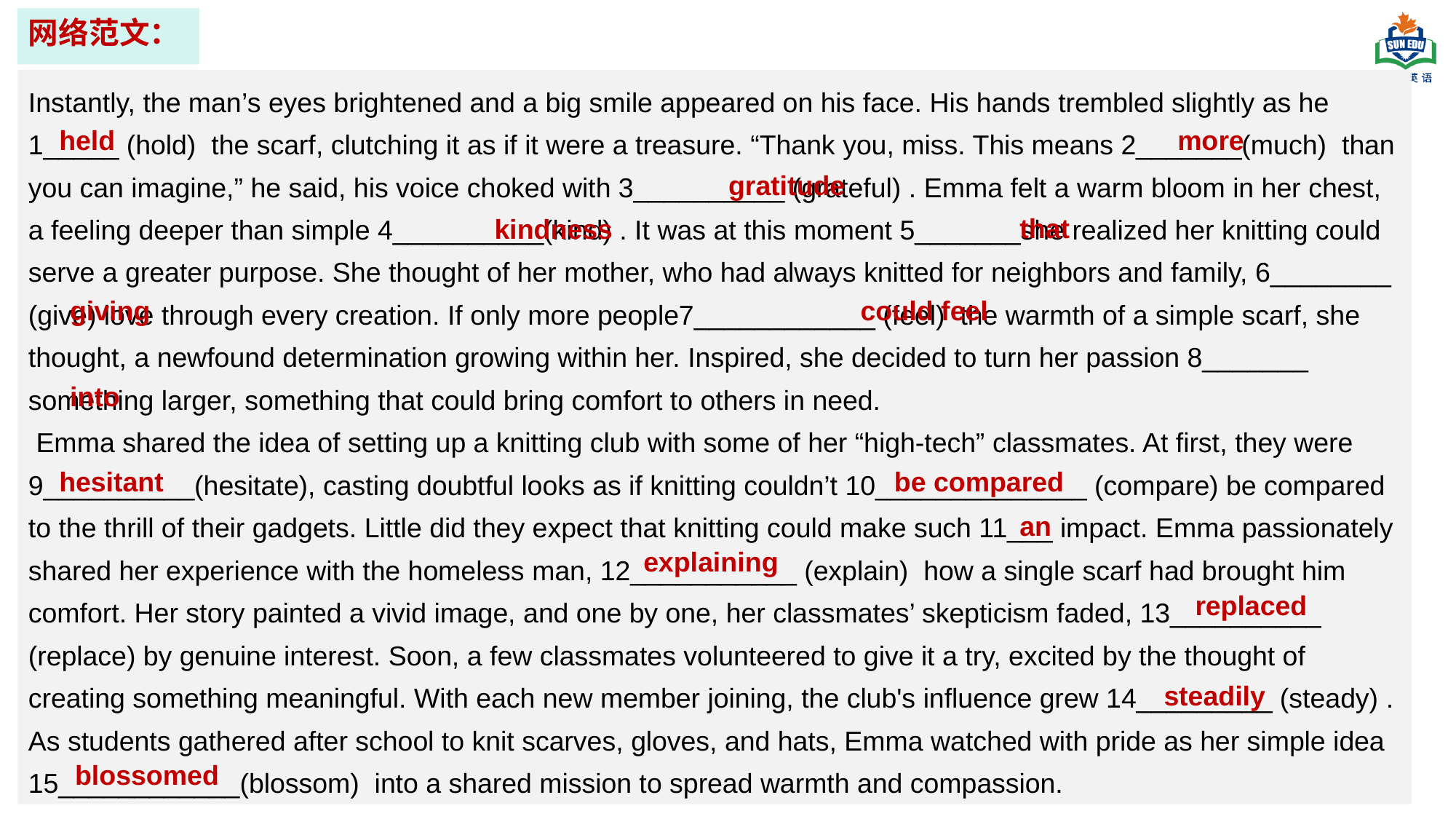

网络范文：

Instantly, the man’s eyes brightened and a big smile appeared on his face. His hands trembled slightly as he 1_____ (hold)  the scarf, clutching it as if it were a treasure. “Thank you, miss. This means 2_______(much)  than you can imagine,” he said, his voice choked with 3__________ (grateful) . Emma felt a warm bloom in her chest, a feeling deeper than simple 4__________(kind) . It was at this moment 5_______she realized her knitting could serve a greater purpose. She thought of her mother, who had always knitted for neighbors and family, 6________ (give) love through every creation. If only more people7____________ (feel)  the warmth of a simple scarf, she thought, a newfound determination growing within her. Inspired, she decided to turn her passion 8_______ something larger, something that could bring comfort to others in need.
 Emma shared the idea of setting up a knitting club with some of her “high-tech” classmates. At first, they were 9__________(hesitate), casting doubtful looks as if knitting couldn’t 10______________ (compare) be compared to the thrill of their gadgets. Little did they expect that knitting could make such 11___ impact. Emma passionately shared her experience with the homeless man, 12___________ (explain)  how a single scarf had brought him comfort. Her story painted a vivid image, and one by one, her classmates’ skepticism faded, 13__________ (replace) by genuine interest. Soon, a few classmates volunteered to give it a try, excited by the thought of creating something meaningful. With each new member joining, the club's influence grew 14_________ (steady) . As students gathered after school to knit scarves, gloves, and hats, Emma watched with pride as her simple idea 15____________(blossom)  into a shared mission to spread warmth and compassion.
held
more
gratitude
that
kindness
giving
 could feel
into
hesitant
be compared
an
explaining
 replaced
 steadily
blossomed